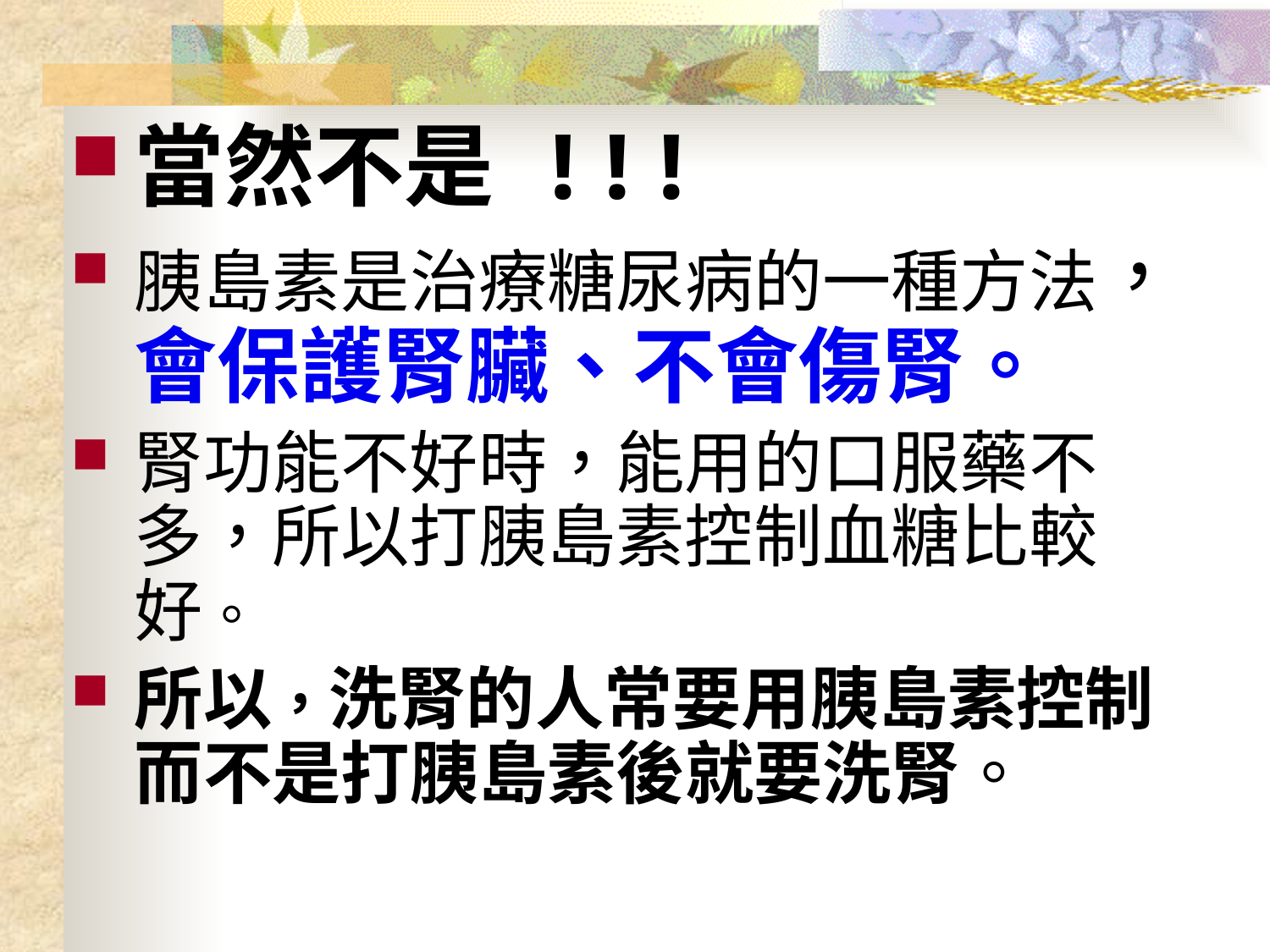

當然不是 !!!
胰島素是治療糖尿病的一種方法， 會保護腎臟、不會傷腎。
腎功能不好時，能用的口服藥不多，所以打胰島素控制血糖比較好。
所以，洗腎的人常要用胰島素控制而不是打胰島素後就要洗腎。